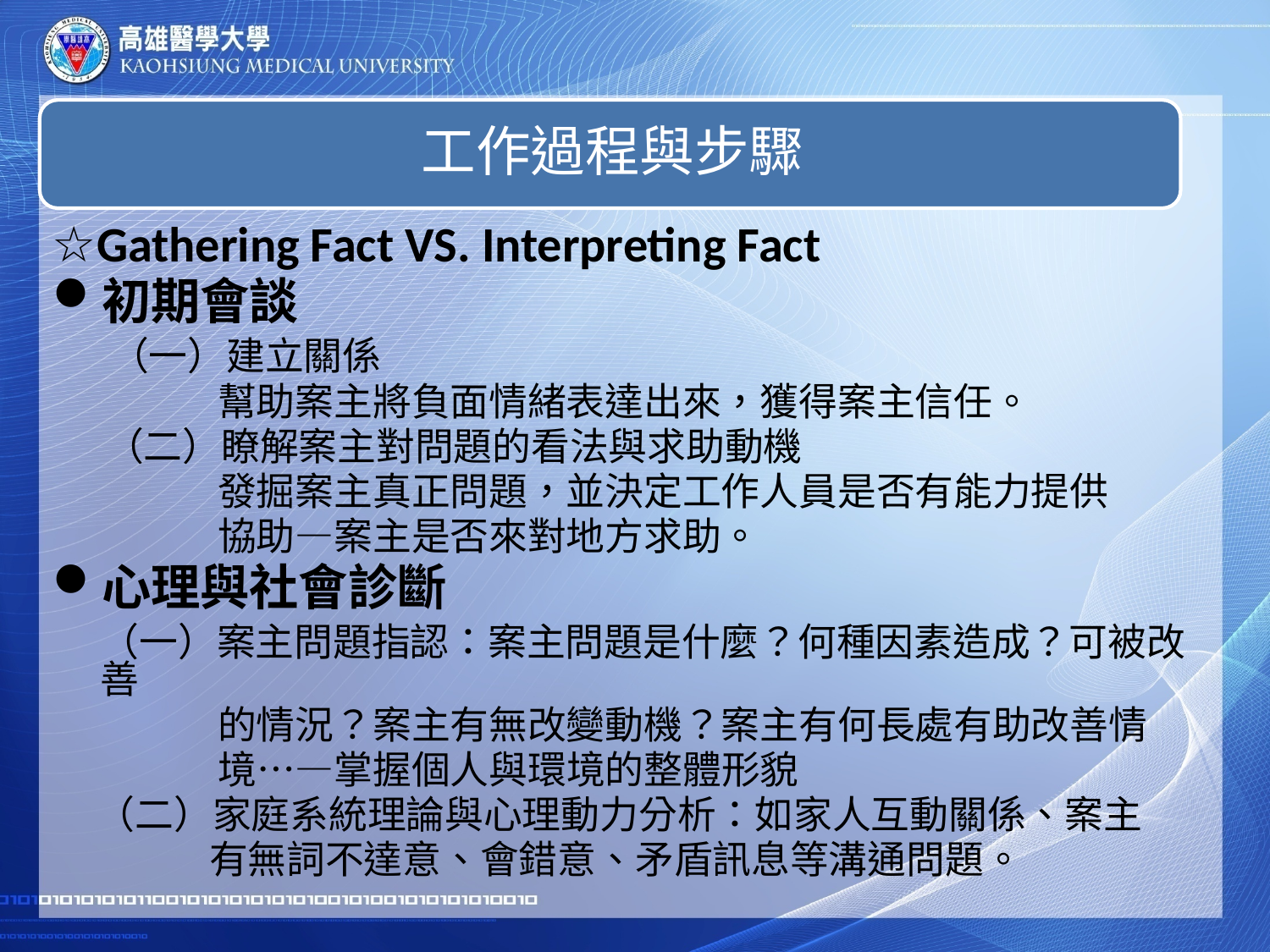

工作過程與步驟
☆Gathering Fact VS. Interpreting Fact
初期會談
     （一）建立關係
                  幫助案主將負面情緒表達出來，獲得案主信任。
     （二）瞭解案主對問題的看法與求助動機
                  發掘案主真正問題，並決定工作人員是否有能力提供
                  協助—案主是否來對地方求助。
心理與社會診斷
    （一）案主問題指認：案主問題是什麼？何種因素造成？可被改善
                  的情況？案主有無改變動機？案主有何長處有助改善情
                  境…—掌握個人與環境的整體形貌
    （二）家庭系統理論與心理動力分析：如家人互動關係、案主
                 有無詞不達意、會錯意、矛盾訊息等溝通問題。